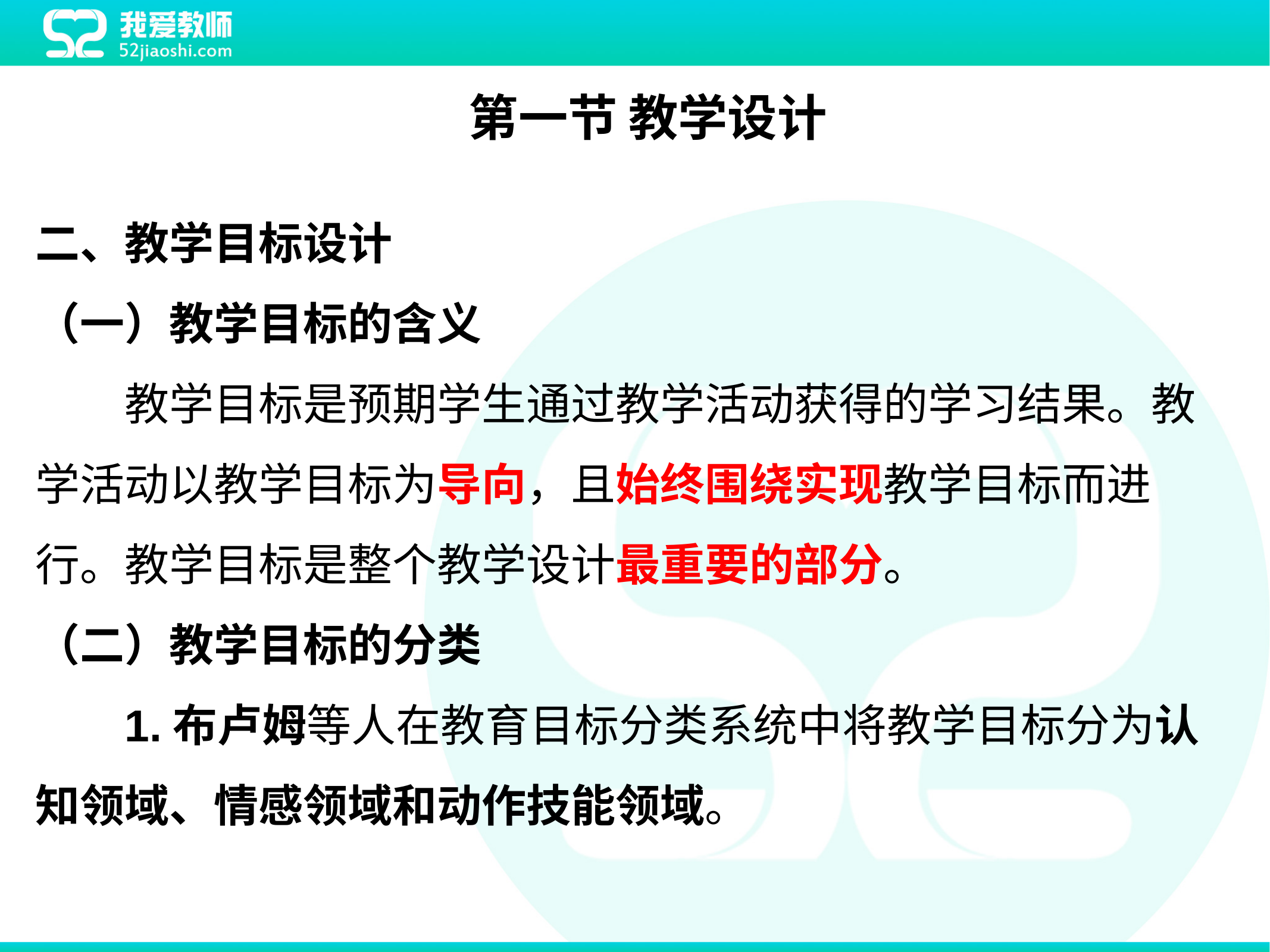

第一节 教学设计
二、教学目标设计
（一）教学目标的含义
	教学目标是预期学生通过教学活动获得的学习结果。教学活动以教学目标为导向，且始终围绕实现教学目标而进行。教学目标是整个教学设计最重要的部分。
（二）教学目标的分类
	1.布卢姆等人在教育目标分类系统中将教学目标分为认知领域、情感领域和动作技能领域。